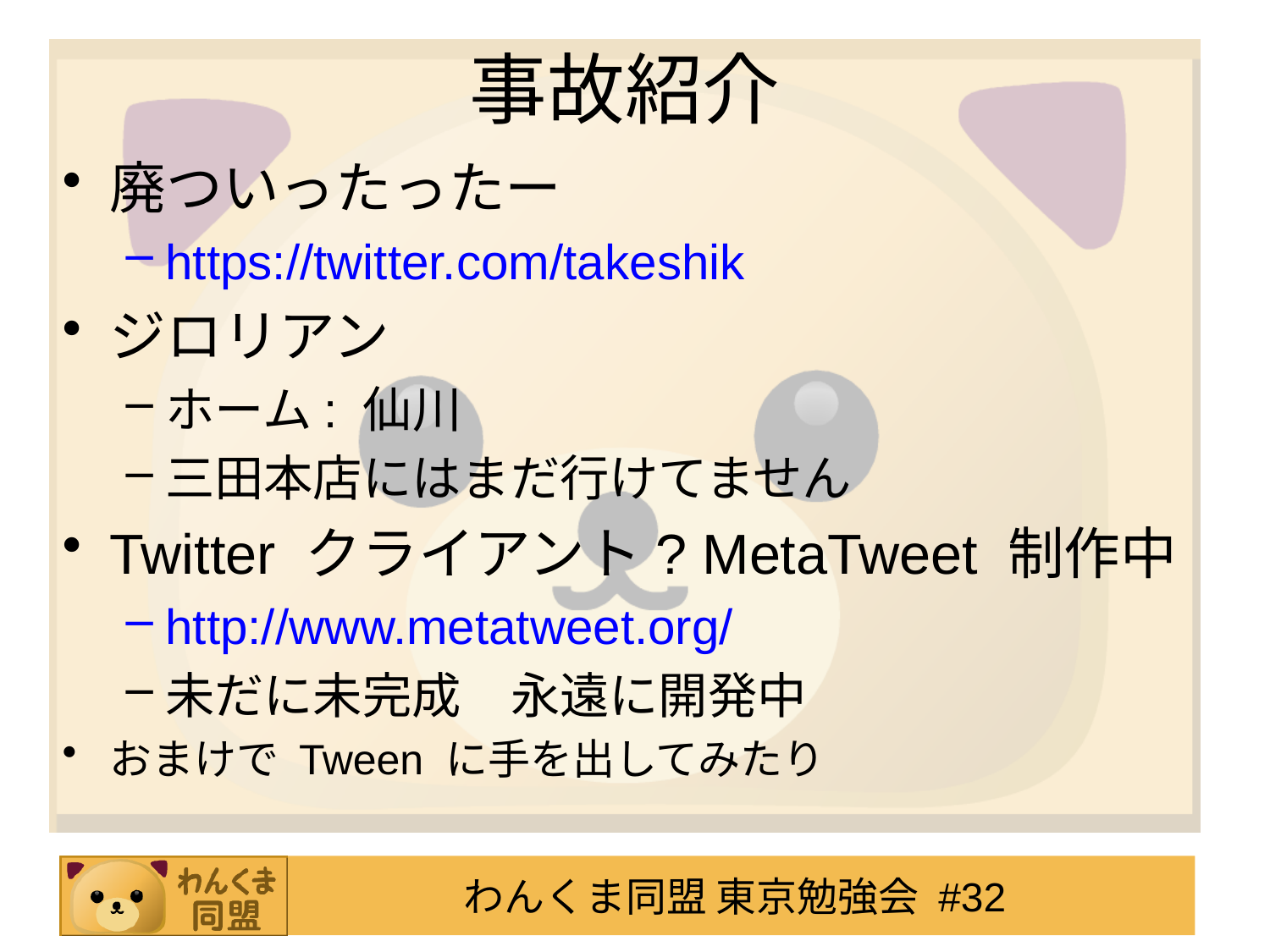

# 事故紹介
廃ついったったー
https://twitter.com/takeshik
ジロリアン
ホーム: 仙川
三田本店にはまだ行けてません
Twitter クライアント? MetaTweet 制作中
http://www.metatweet.org/
未だに未完成　永遠に開発中
おまけで Tween に手を出してみたり